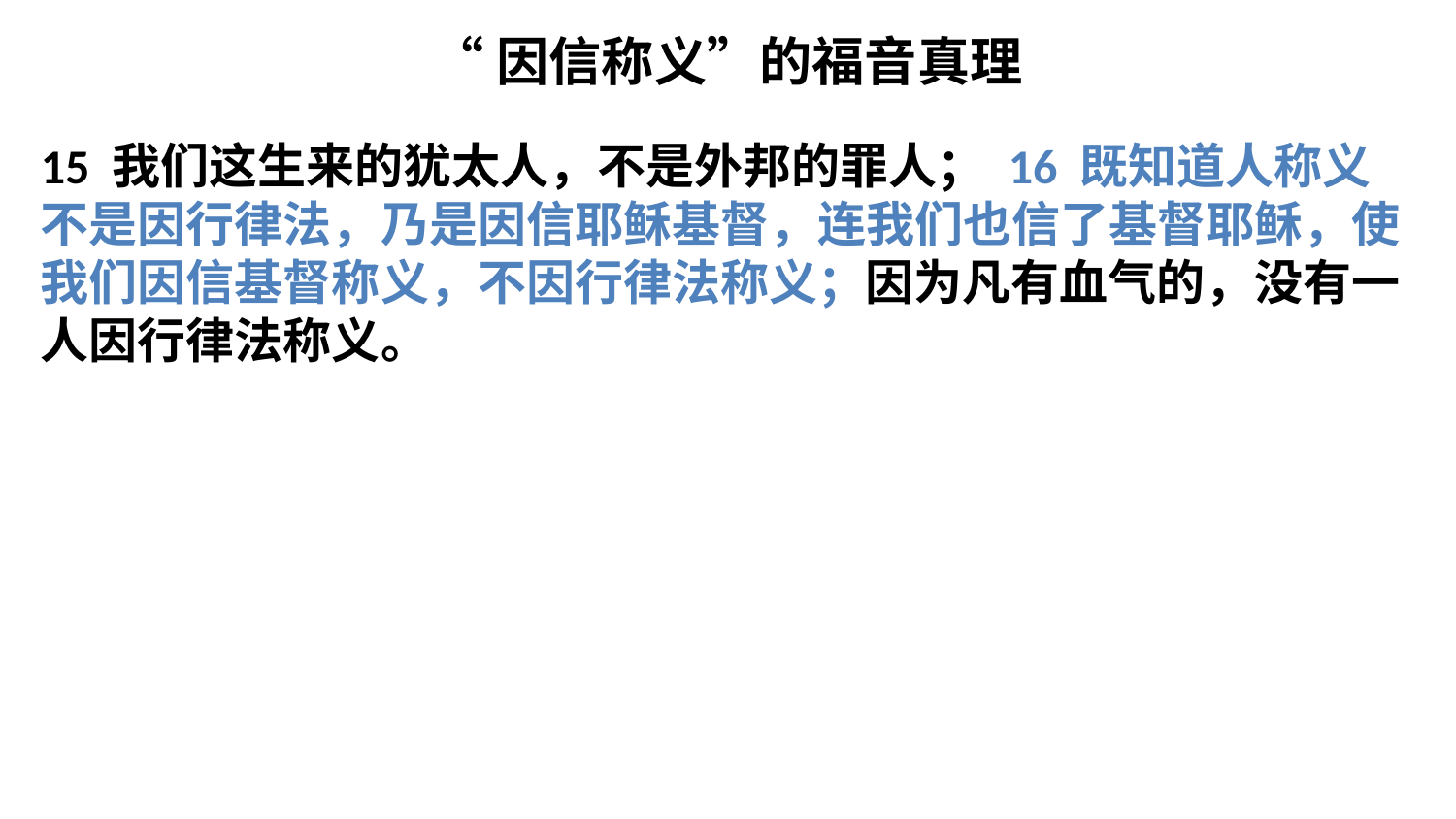

“因信称义”的福音真理

15 我们这生来的犹太人，不是外邦的罪人； 16 既知道人称义不是因行律法，乃是因信耶稣基督，连我们也信了基督耶稣，使我们因信基督称义，不因行律法称义；因为凡有血气的，没有一人因行律法称义。